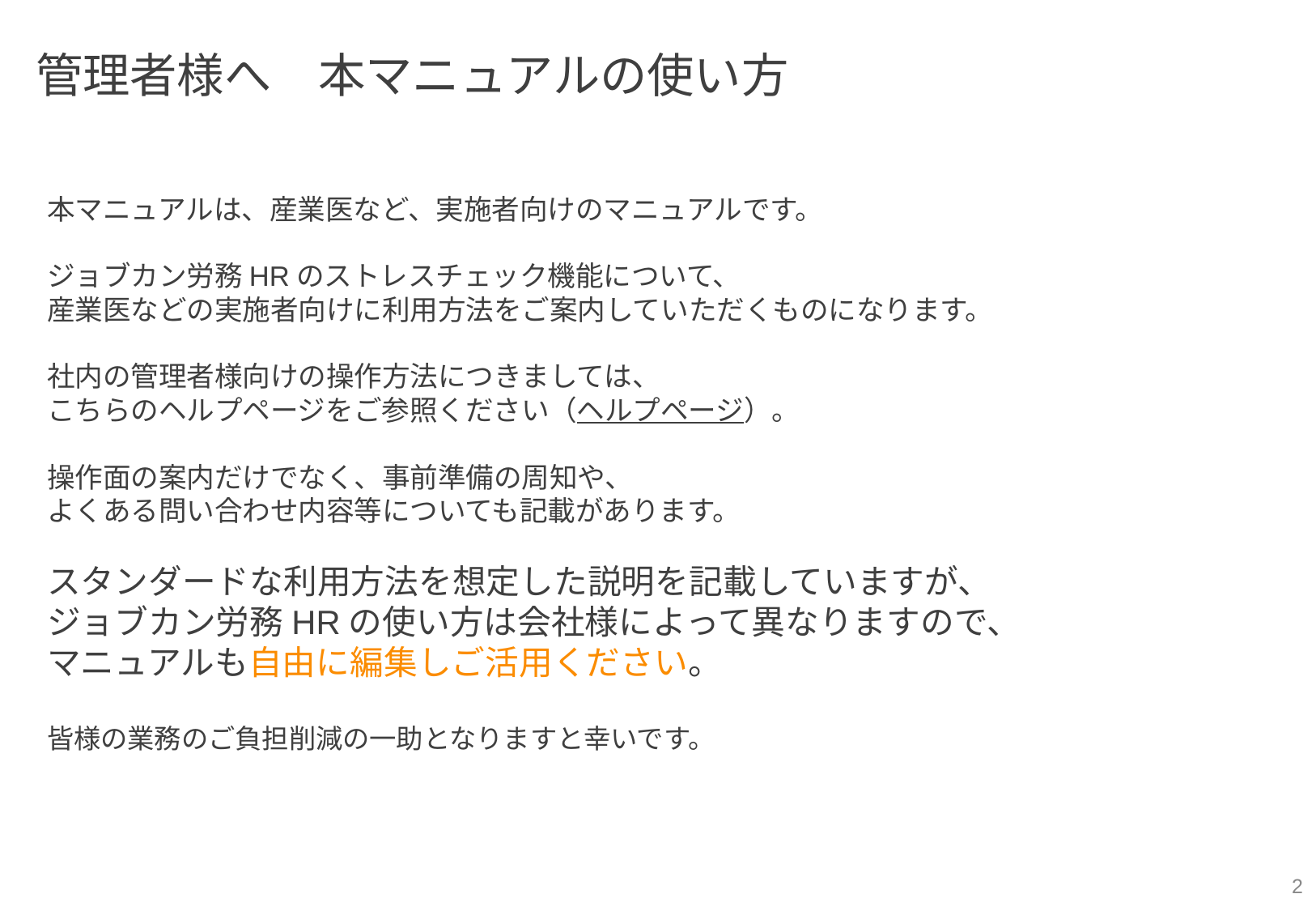

管理者様へ　本マニュアルの使い方
本マニュアルは、産業医など、実施者向けのマニュアルです。
ジョブカン労務HRのストレスチェック機能について、
産業医などの実施者向けに利用方法をご案内していただくものになります。

社内の管理者様向けの操作方法につきましては、
こちらのヘルプページをご参照ください（ヘルプページ）。
操作面の案内だけでなく、事前準備の周知や、
よくある問い合わせ内容等についても記載があります。

スタンダードな利用方法を想定した説明を記載していますが、
ジョブカン労務HRの使い方は会社様によって異なりますので、
マニュアルも自由に編集しご活用ください。

皆様の業務のご負担削減の一助となりますと幸いです。

2